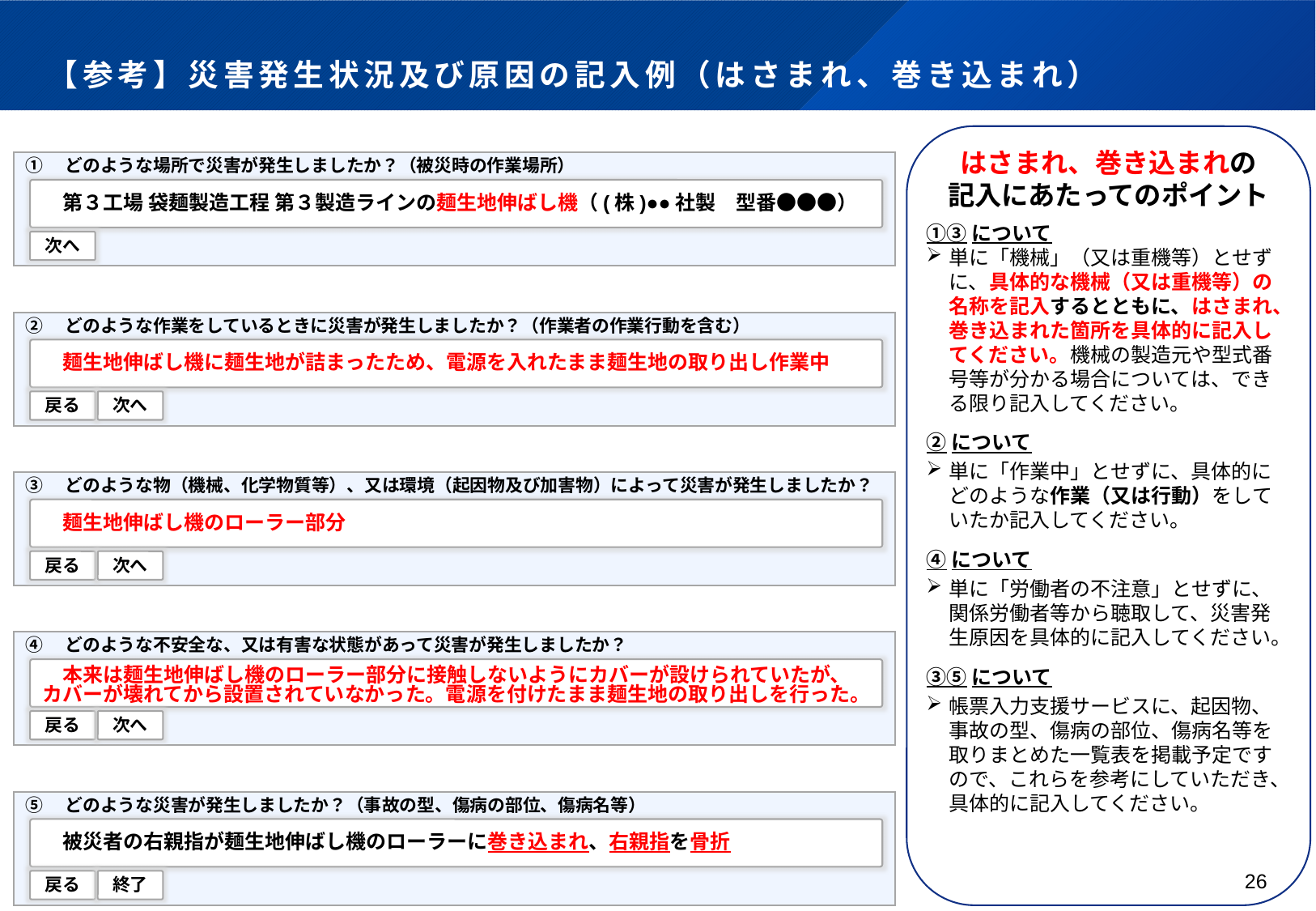

# 【参考】災害発生状況及び原因の記入例（はさまれ、巻き込まれ）
はさまれ、巻き込まれの
記入にあたってのポイント
①③について
単に「機械」（又は重機等）とせずに、具体的な機械（又は重機等）の名称を記入するとともに、はさまれ、巻き込まれた箇所を具体的に記入してください。機械の製造元や型式番号等が分かる場合については、できる限り記入してください。
②について
単に「作業中」とせずに、具体的にどのような作業（又は行動）をしていたか記入してください。
④について
単に「労働者の不注意」とせずに、関係労働者等から聴取して、災害発生原因を具体的に記入してください。
③⑤について
帳票入力支援サービスに、起因物、事故の型、傷病の部位、傷病名等を取りまとめた一覧表を掲載予定ですので、これらを参考にしていただき、具体的に記入してください。

①　どのような場所で災害が発生しましたか？（被災時の作業場所）
　第３工場 袋麺製造工程 第３製造ラインの麺生地伸ばし機（(株)●●社製　型番●●●）
次へ
②　どのような作業をしているときに災害が発生しましたか？（作業者の作業行動を含む）
　麺生地伸ばし機に麺生地が詰まったため、電源を入れたまま麺生地の取り出し作業中
戻る
次へ
③　どのような物（機械、化学物質等）、又は環境（起因物及び加害物）によって災害が発生しましたか？
　麺生地伸ばし機のローラー部分
戻る
次へ
④　どのような不安全な、又は有害な状態があって災害が発生しましたか？
　本来は麺生地伸ばし機のローラー部分に接触しないようにカバーが設けられていたが、カバーが壊れてから設置されていなかった。電源を付けたまま麺生地の取り出しを行った。
戻る
次へ
⑤　どのような災害が発生しましたか？（事故の型、傷病の部位、傷病名等）
　被災者の右親指が麺生地伸ばし機のローラーに巻き込まれ、右親指を骨折
戻る
終了
26